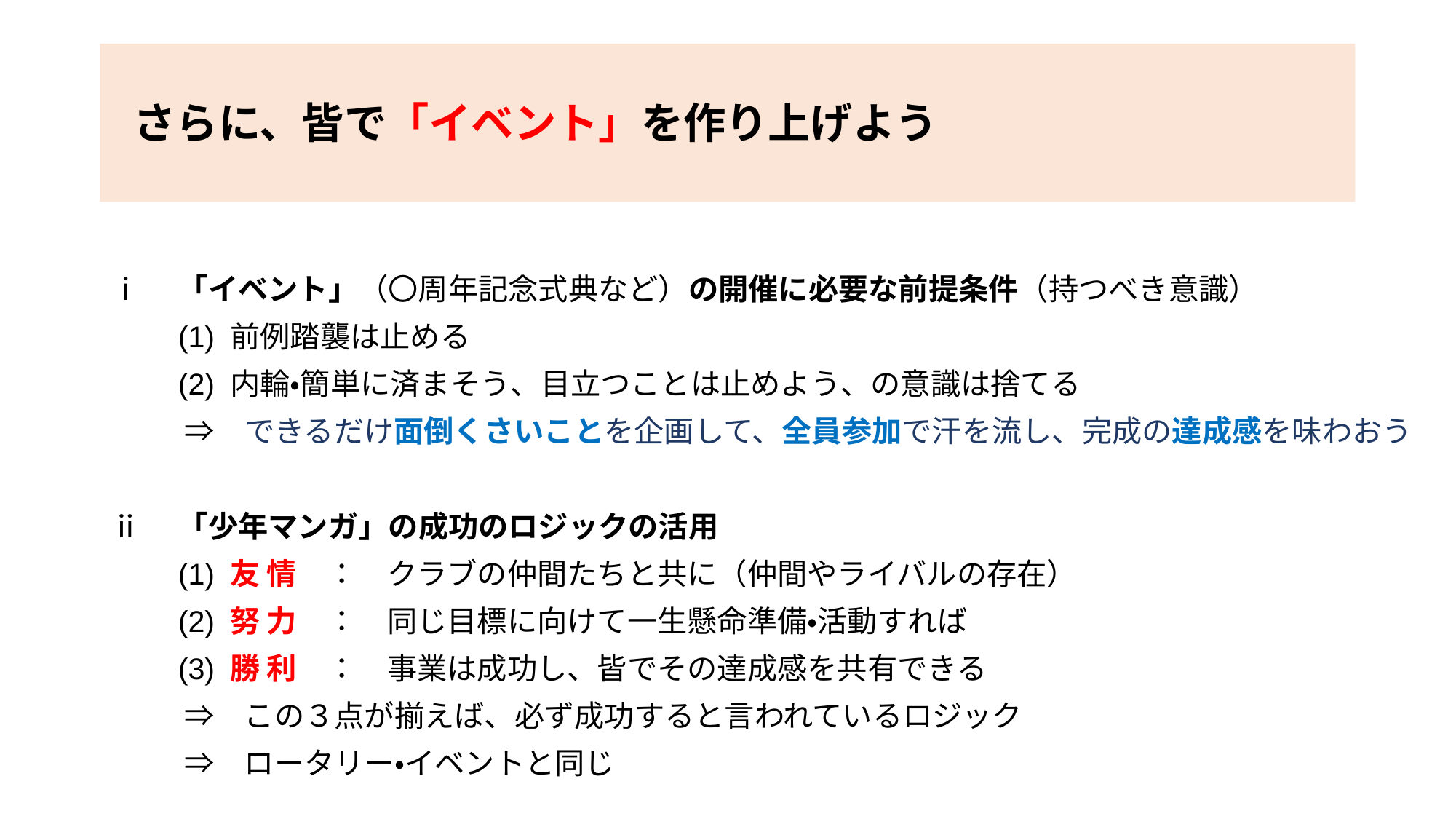

# さらに、皆で「イベント」を作り上げよう
ⅰ　「イベント」（〇周年記念式典など）の開催に必要な前提条件（持つべき意識）
　　(1) 前例踏襲は止める
　　(2) 内輪・簡単に済まそう、目立つことは止めよう、の意識は捨てる
　　  ⇒　できるだけ面倒くさいことを企画して、全員参加で汗を流し、完成の達成感を味わおう

ⅱ　「少年マンガ」の成功のロジックの活用
　　(1) 友 情　：　クラブの仲間たちと共に（仲間やライバルの存在）
　　(2) 努 力　：　同じ目標に向けて一生懸命準備・活動すれば
　　(3) 勝 利　：　事業は成功し、皆でその達成感を共有できる
　　  ⇒　この３点が揃えば、必ず成功すると言われているロジック
　　  ⇒　ロータリー・イベントと同じ